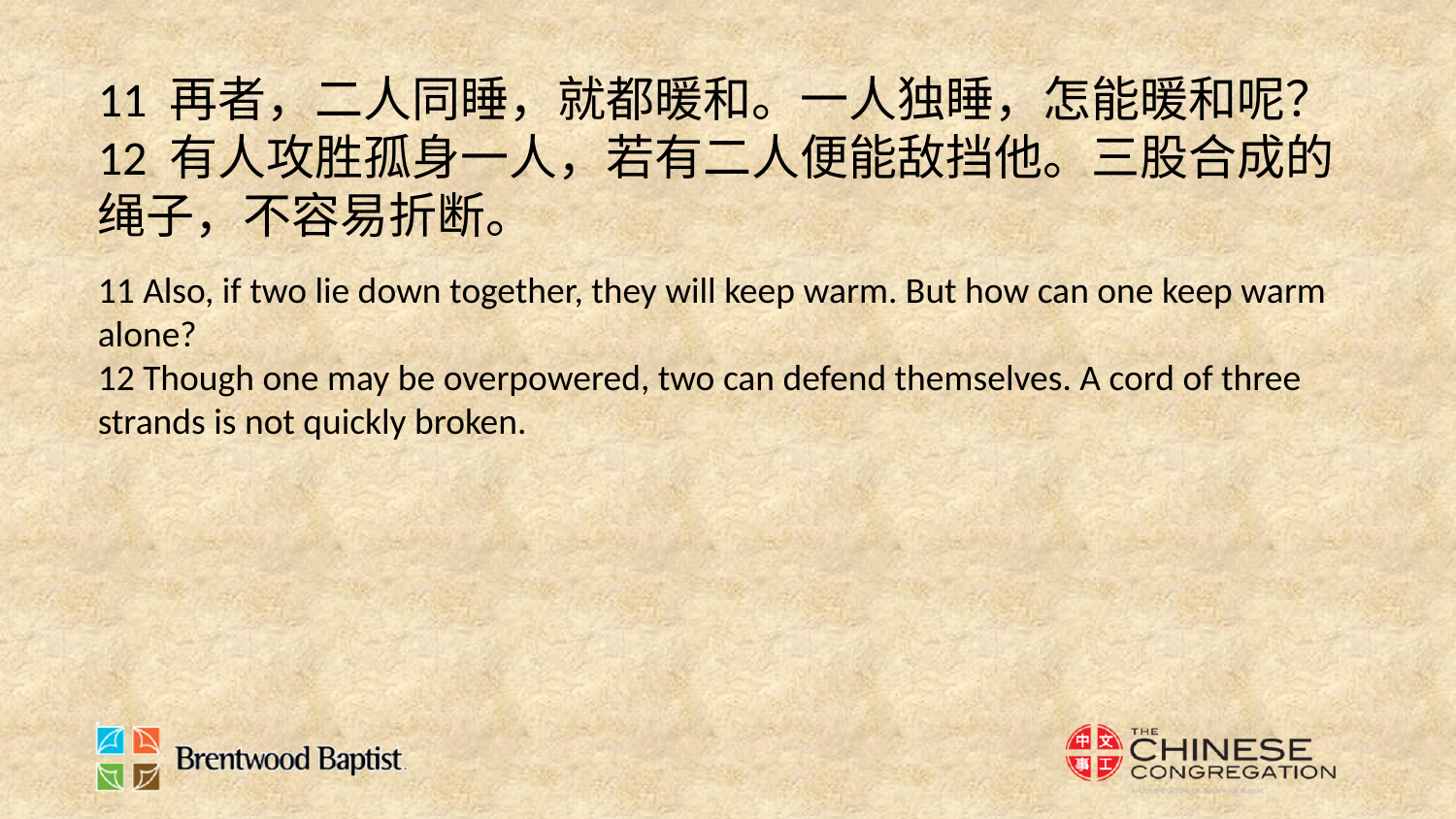

11 再者，二人同睡，就都暖和。一人独睡，怎能暖和呢？
12 有人攻胜孤身一人，若有二人便能敌挡他。三股合成的绳子，不容易折断。

11 Also, if two lie down together, they will keep warm. But how can one keep warm alone?
12 Though one may be overpowered, two can defend themselves. A cord of three strands is not quickly broken.